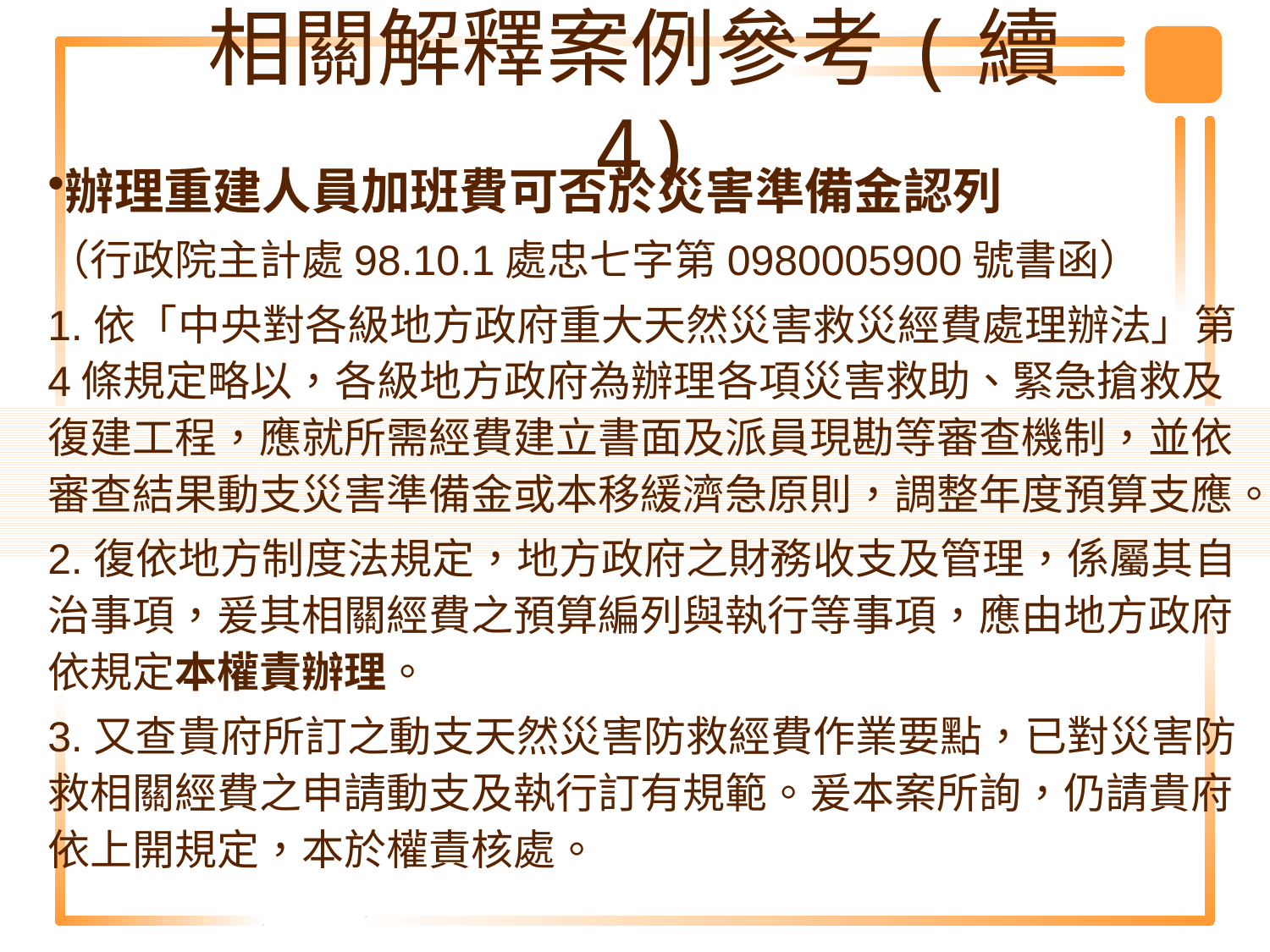

# 相關解釋案例參考(續4)
辦理重建人員加班費可否於災害準備金認列
（行政院主計處98.10.1處忠七字第0980005900號書函）
1.依「中央對各級地方政府重大天然災害救災經費處理辦法」第4條規定略以，各級地方政府為辦理各項災害救助、緊急搶救及復建工程，應就所需經費建立書面及派員現勘等審查機制，並依審查結果動支災害準備金或本移緩濟急原則，調整年度預算支應。
2.復依地方制度法規定，地方政府之財務收支及管理，係屬其自治事項，爰其相關經費之預算編列與執行等事項，應由地方政府依規定本權責辦理。
3.又查貴府所訂之動支天然災害防救經費作業要點，已對災害防救相關經費之申請動支及執行訂有規範。爰本案所詢，仍請貴府依上開規定，本於權責核處。